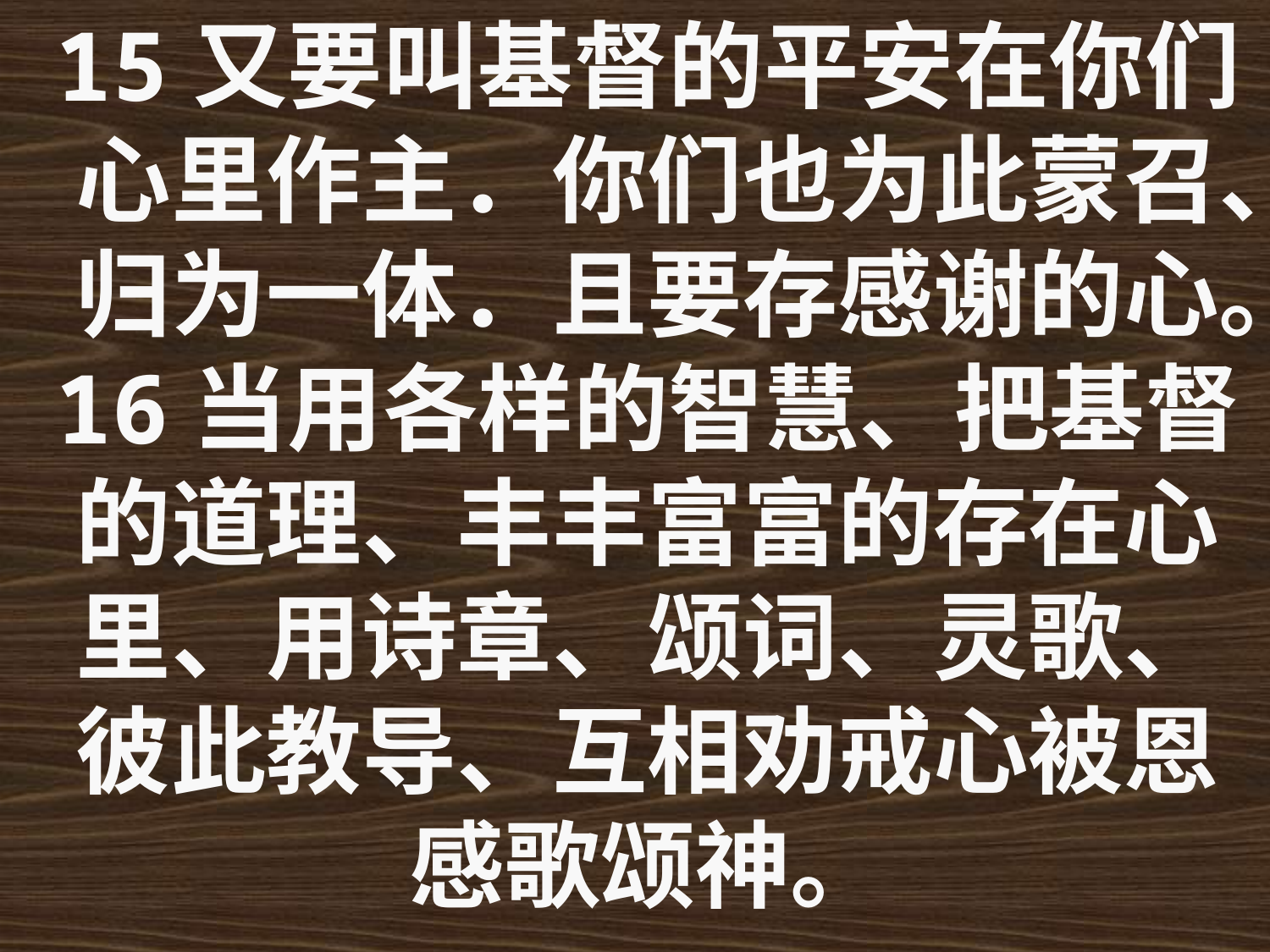

15又要叫基督的平安在你们心里作主．你们也为此蒙召、归为一体．且要存感谢的心。
16当用各样的智慧、把基督的道理、丰丰富富的存在心里、用诗章、颂词、灵歌、彼此教导、互相劝戒心被恩感歌颂神。